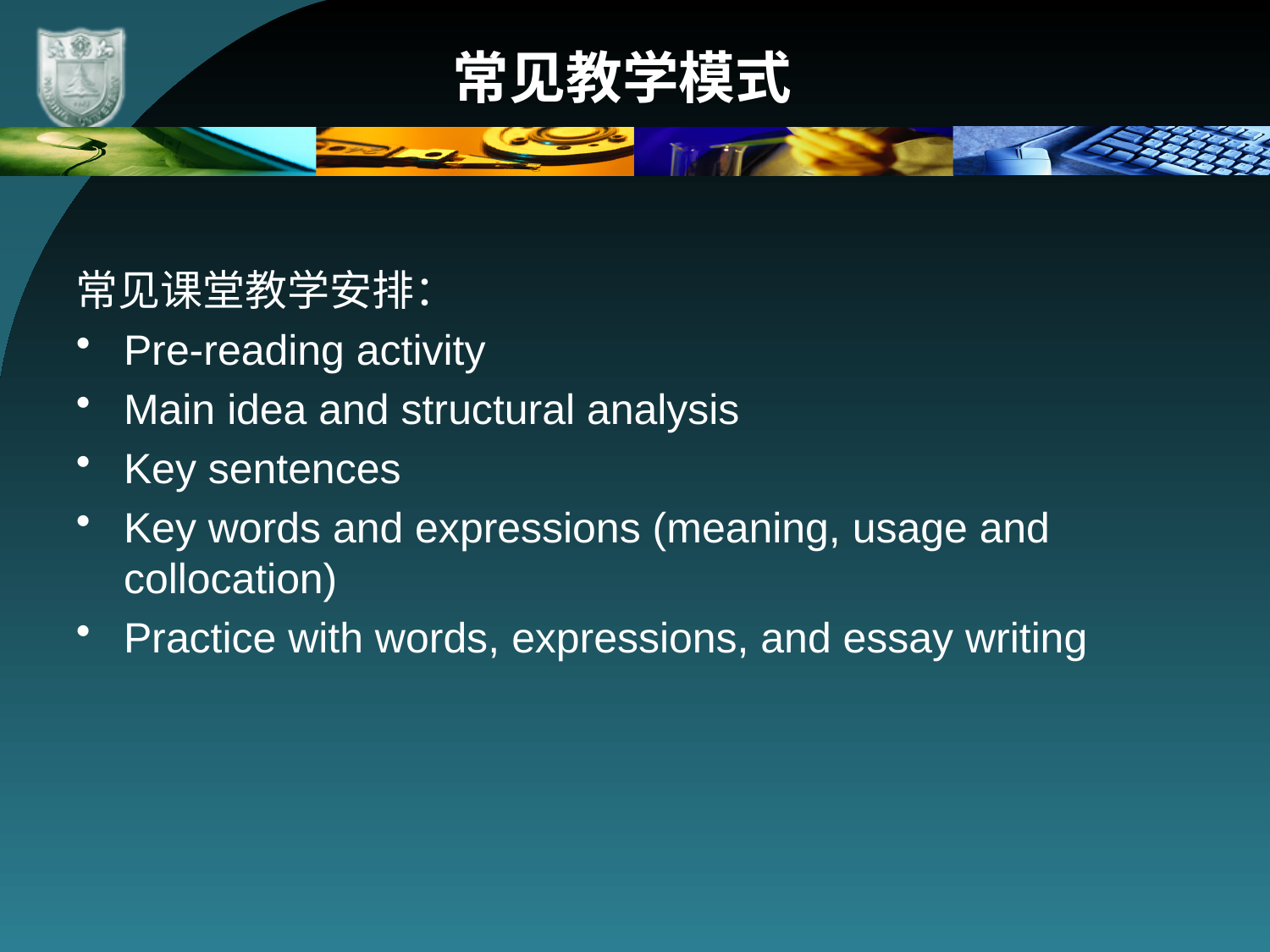

常见教学模式
常见课堂教学安排：
Pre-reading activity
Main idea and structural analysis
Key sentences
Key words and expressions (meaning, usage and collocation)
Practice with words, expressions, and essay writing